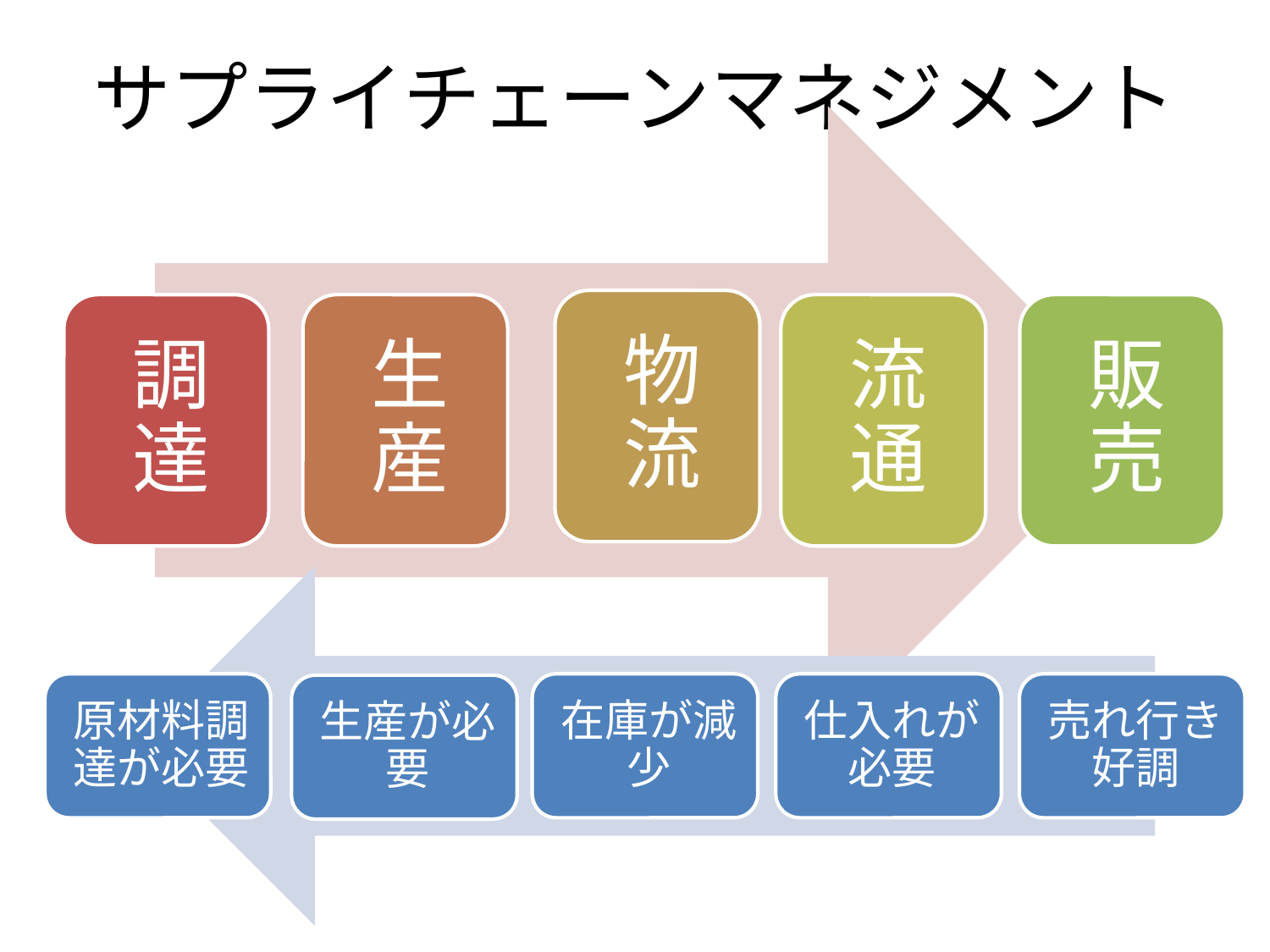

# サプライチェーンマネジメント
調達
生産
物流
流通
販売
売れ行き好調
仕入れが必要
在庫が減少
生産が必要
原材料調達が必要